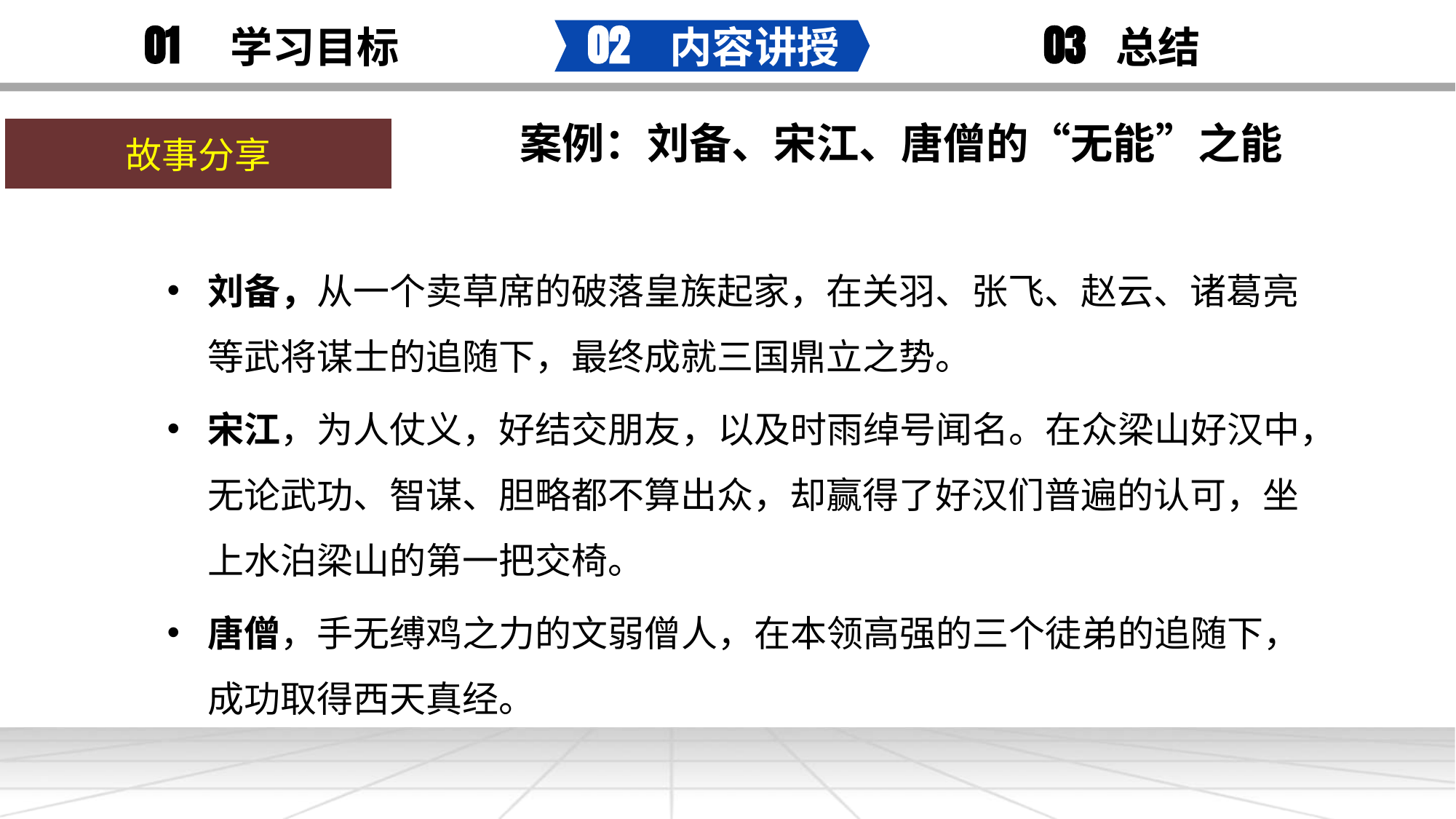

02   内容讲授
03  总结
01    学习目标

案例：刘备、宋江、唐僧的“无能”之能
故事分享

刘备，从一个卖草席的破落皇族起家，在关羽、张飞、赵云、诸葛亮等武将谋士的追随下，最终成就三国鼎立之势。
宋江，为人仗义，好结交朋友，以及时雨绰号闻名。在众梁山好汉中，无论武功、智谋、胆略都不算出众，却赢得了好汉们普遍的认可，坐上水泊梁山的第一把交椅。
唐僧，手无缚鸡之力的文弱僧人，在本领高强的三个徒弟的追随下，成功取得西天真经。